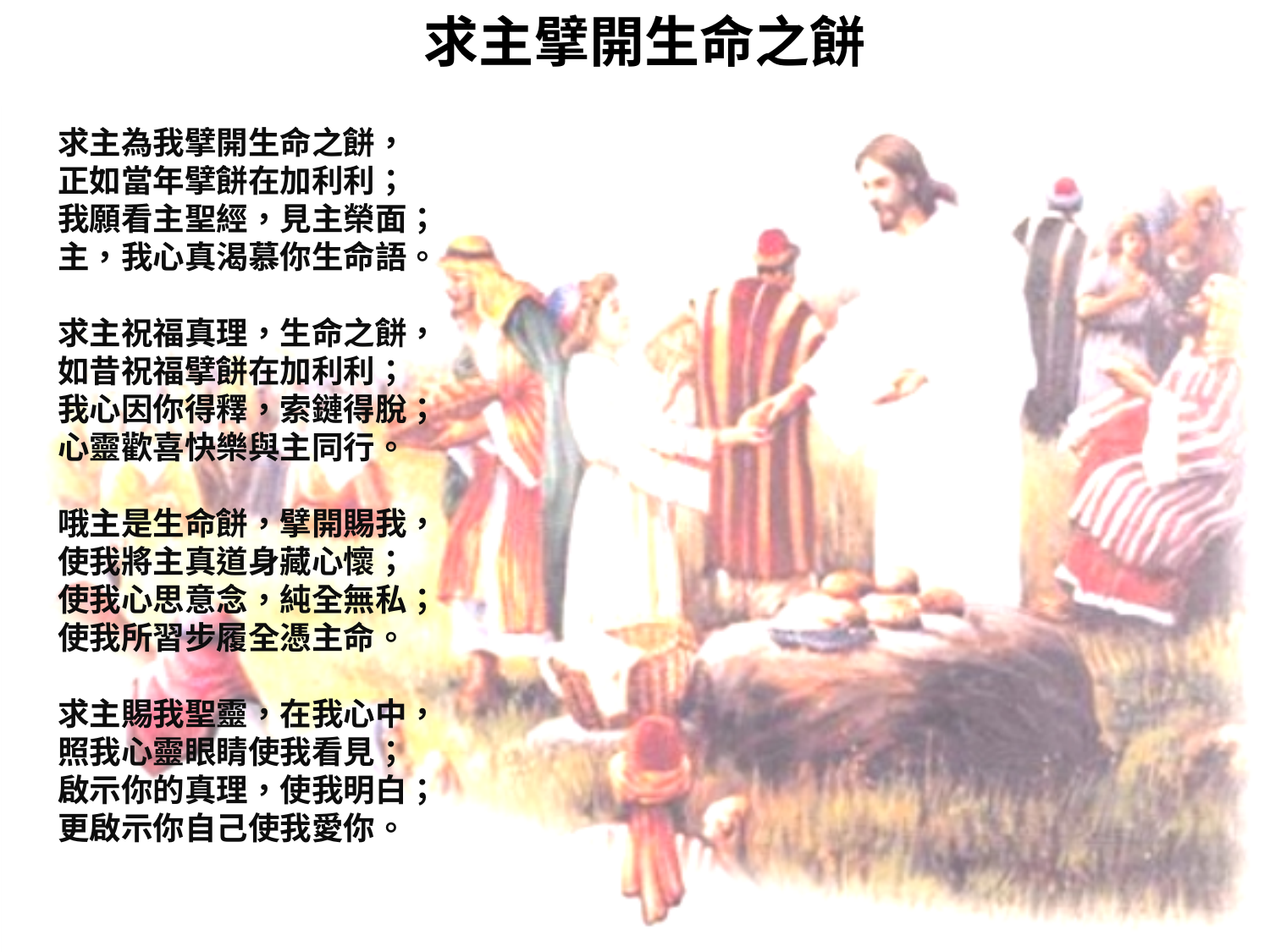

# 求主擘開生命之餅
求主為我擘開生命之餅，
正如當年擘餅在加利利；
我願看主聖經，見主榮面；
主，我心真渴慕你生命語。
求主祝福真理，生命之餅，
如昔祝福擘餅在加利利；
我心因你得釋，索鏈得脫；
心靈歡喜快樂與主同行。
哦主是生命餅，擘開賜我，
使我將主真道身藏心懷；
使我心思意念，純全無私；
使我所習步履全憑主命。
求主賜我聖靈，在我心中，
照我心靈眼睛使我看見；
啟示你的真理，使我明白；
更啟示你自己使我愛你。